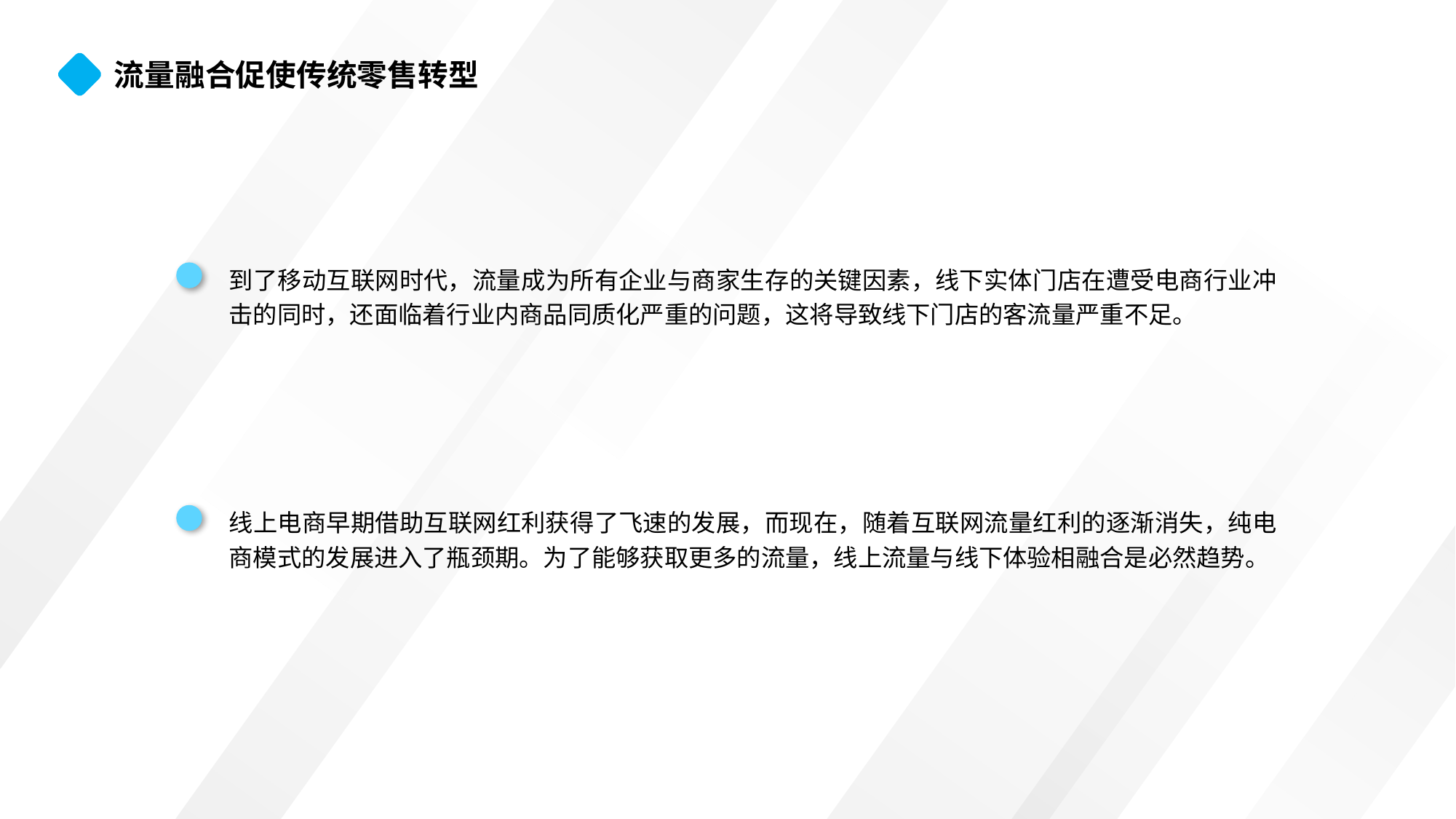

流量融合促使传统零售转型

到了移动互联网时代，流量成为所有企业与商家生存的关键因素，线下实体门店在遭受电商行业冲击的同时，还面临着行业内商品同质化严重的问题，这将导致线下门店的客流量严重不足。

线上电商早期借助互联网红利获得了飞速的发展，而现在，随着互联网流量红利的逐渐消失，纯电商模式的发展进入了瓶颈期。为了能够获取更多的流量，线上流量与线下体验相融合是必然趋势。